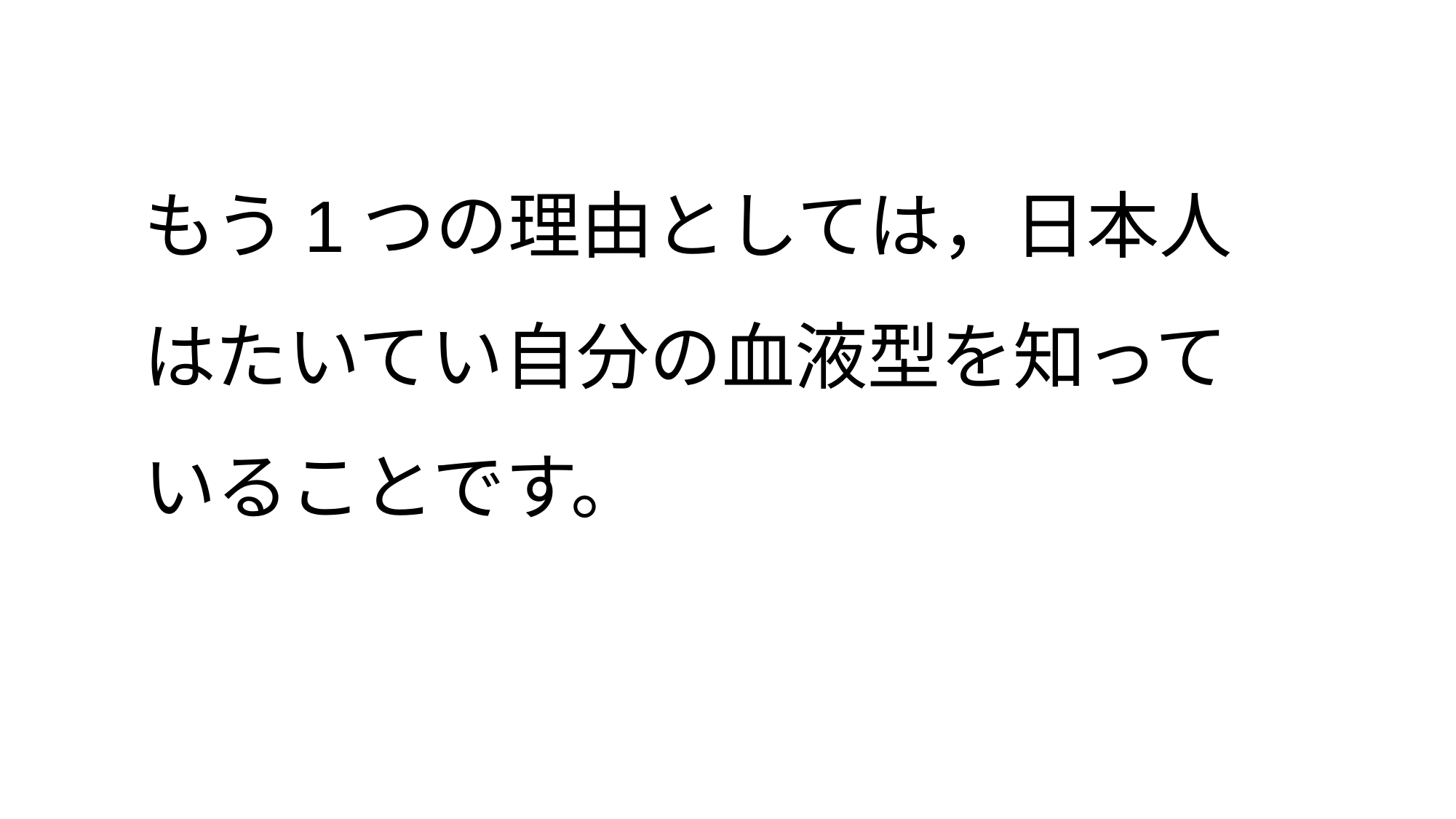

もう1つの理由としては，日本人はたいてい自分の血液型を知っていることです。